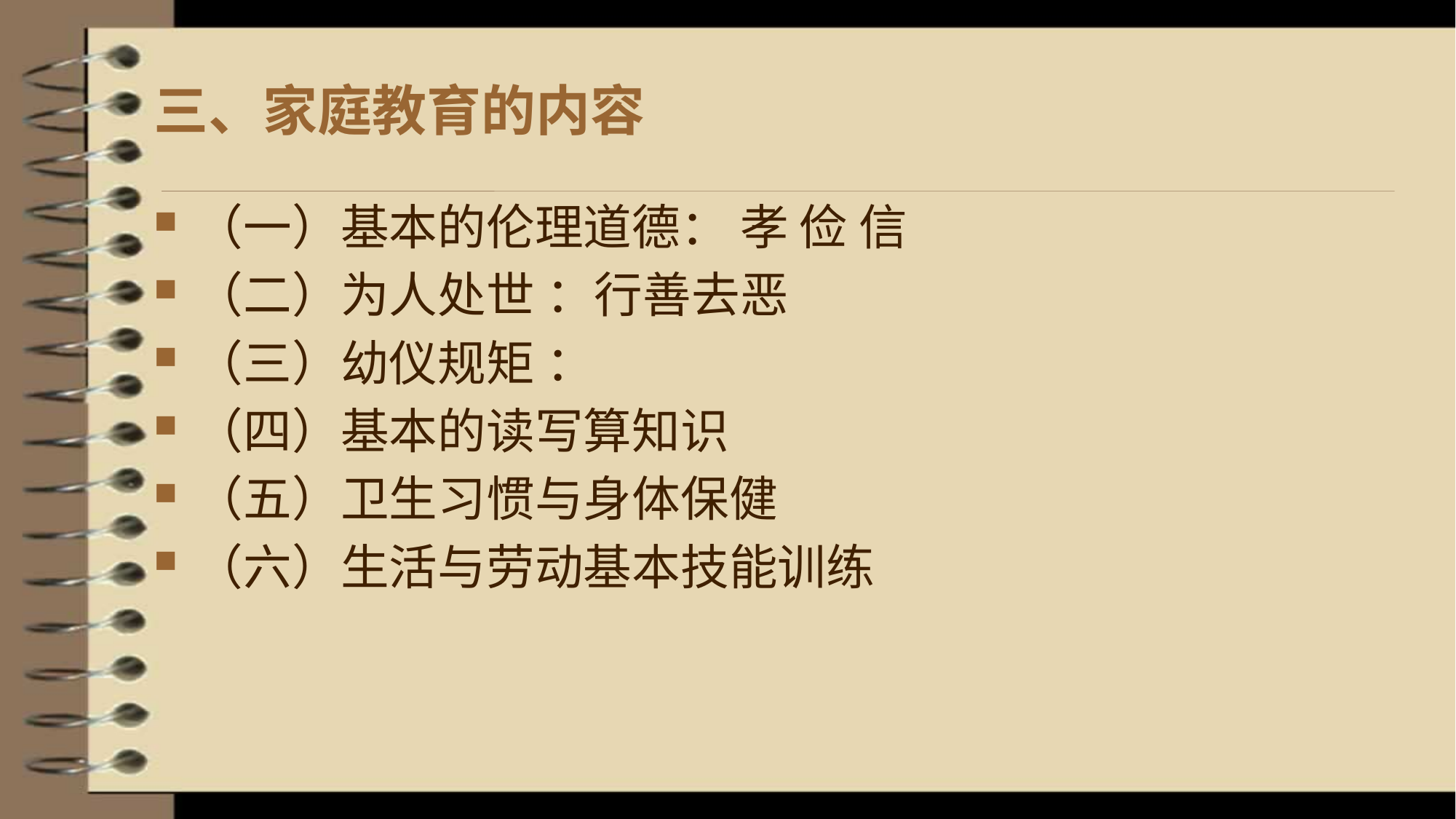

# 三、家庭教育的内容
（一）基本的伦理道德： 孝 俭 信
（二）为人处世 ：行善去恶
（三）幼仪规矩 ：
（四）基本的读写算知识
（五）卫生习惯与身体保健
（六）生活与劳动基本技能训练